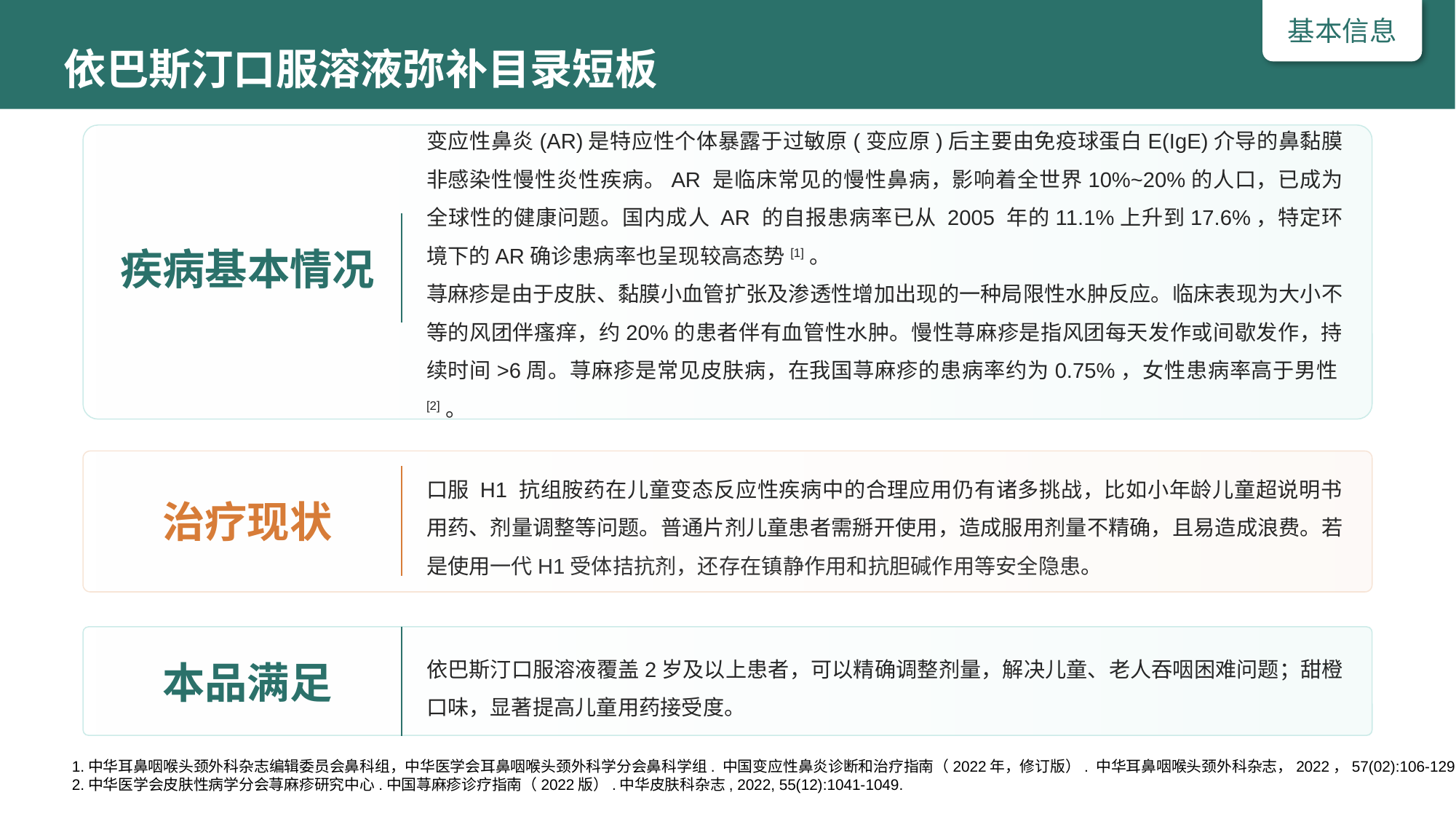

# 依巴斯汀口服溶液弥补目录短板
基本信息

疾病基本情况
变应性鼻炎(AR)是特应性个体暴露于过敏原(变应原)后主要由免疫球蛋白E(IgE)介导的鼻黏膜非感染性慢性炎性疾病。AR 是临床常见的慢性鼻病，影响着全世界10%~20%的人口，已成为全球性的健康问题。国内成人 AR 的自报患病率已从 2005 年的11.1%上升到17.6%，特定环境下的AR确诊患病率也呈现较高态势[1]。
荨麻疹是由于皮肤、黏膜小血管扩张及渗透性增加出现的一种局限性水肿反应。临床表现为大小不等的风团伴瘙痒，约20%的患者伴有血管性水肿。慢性荨麻疹是指风团每天发作或间歇发作，持续时间>6周。荨麻疹是常见皮肤病，在我国荨麻疹的患病率约为0.75%，女性患病率高于男性[2]。
治疗现状
口服 H1 抗组胺药在儿童变态反应性疾病中的合理应用仍有诸多挑战，比如小年龄儿童超说明书用药、剂量调整等问题。普通片剂儿童患者需掰开使用，造成服用剂量不精确，且易造成浪费。若是使用一代H1受体拮抗剂，还存在镇静作用和抗胆碱作用等安全隐患。

本品满足
依巴斯汀口服溶液覆盖2岁及以上患者，可以精确调整剂量，解决儿童、老人吞咽困难问题；甜橙口味，显著提高儿童用药接受度。

1.中华耳鼻咽喉头颈外科杂志编辑委员会鼻科组，中华医学会耳鼻咽喉头颈外科学分会鼻科学组. 中国变应性鼻炎诊断和治疗指南（2022年，修订版）. 中华耳鼻咽喉头颈外科杂志，2022，57(02):106-129.
2.中华医学会皮肤性病学分会荨麻疹研究中心.中国荨麻疹诊疗指南（2022版）.中华皮肤科杂志, 2022, 55(12):1041-1049.